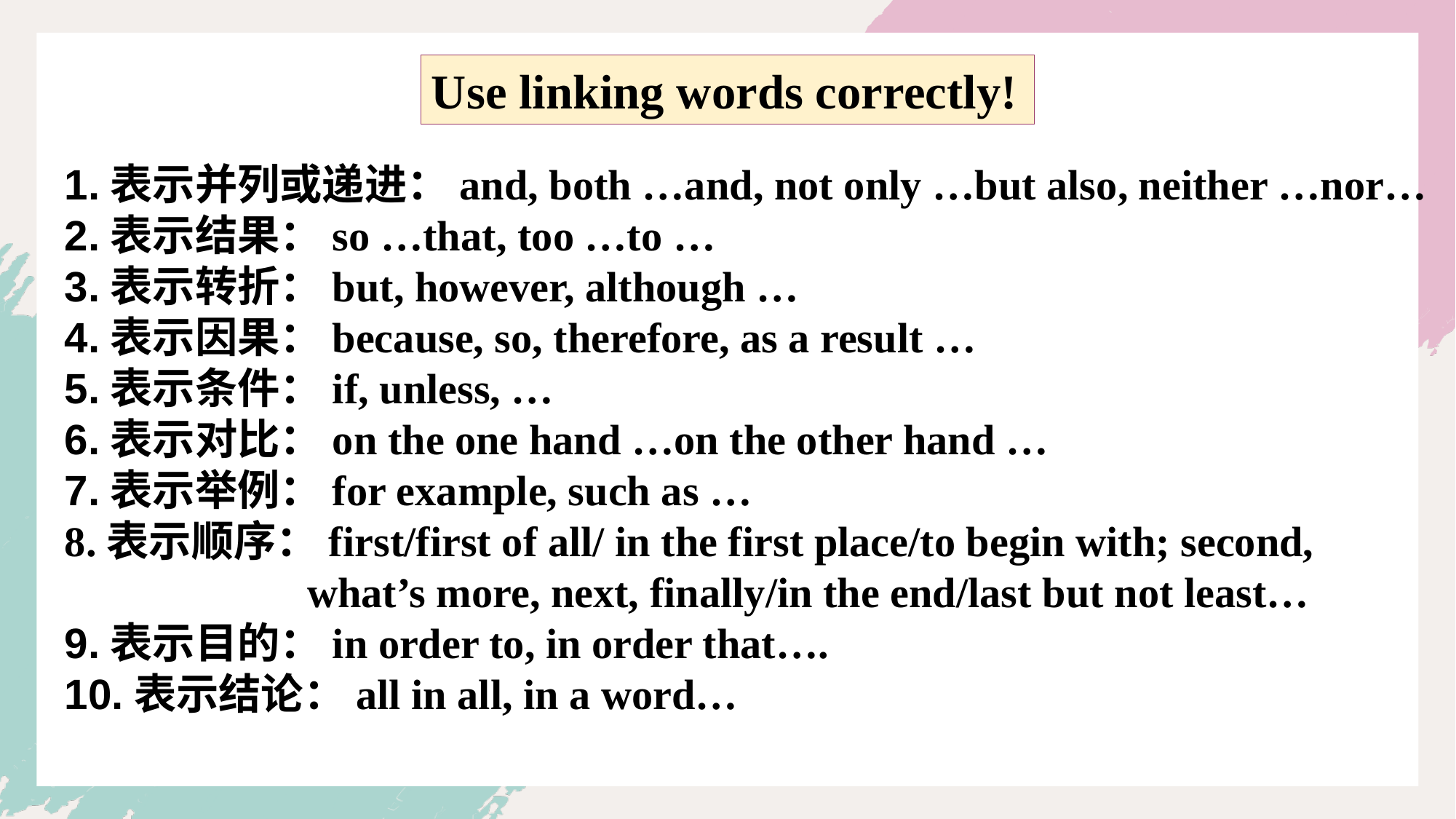

Use linking words correctly!
1.表示并列或递进：and, both …and, not only …but also, neither …nor…
2.表示结果：so …that, too …to …
3.表示转折：but, however, although …
4.表示因果：because, so, therefore, as a result …
5.表示条件：if, unless, …
6.表示对比：on the one hand …on the other hand …
7.表示举例：for example, such as …
8.表示顺序：first/first of all/ in the first place/to begin with; second,
                       what’s more, next, finally/in the end/last but not least…
9.表示目的：in order to, in order that….
10.表示结论：all in all, in a word…